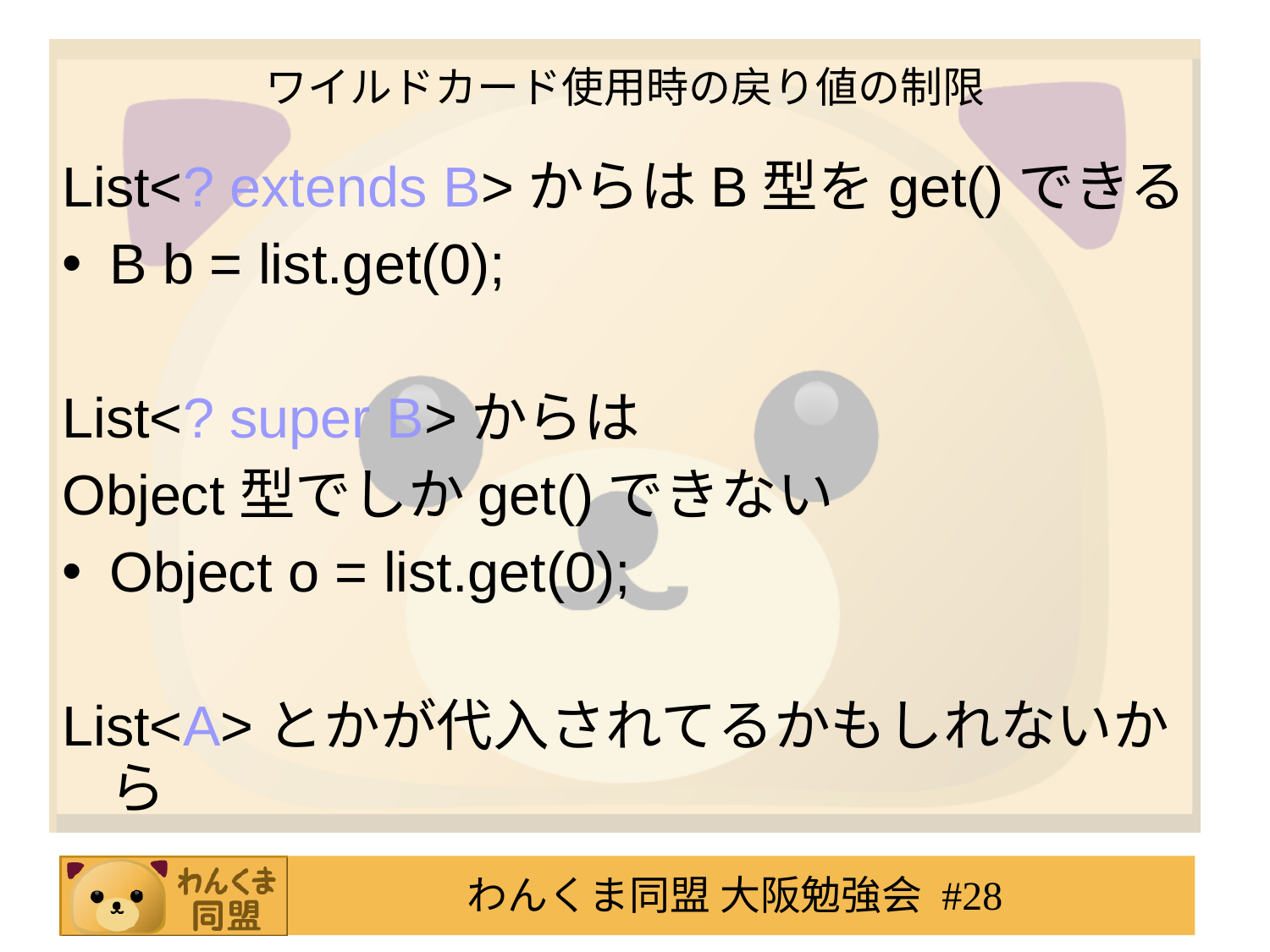

# ワイルドカード使用時の戻り値の制限
List<? extends B>からはB型をget()できる
B b = list.get(0);

List<? super B>からは
Object型でしかget()できない
Object o = list.get(0);

List<A>とかが代入されてるかもしれないから